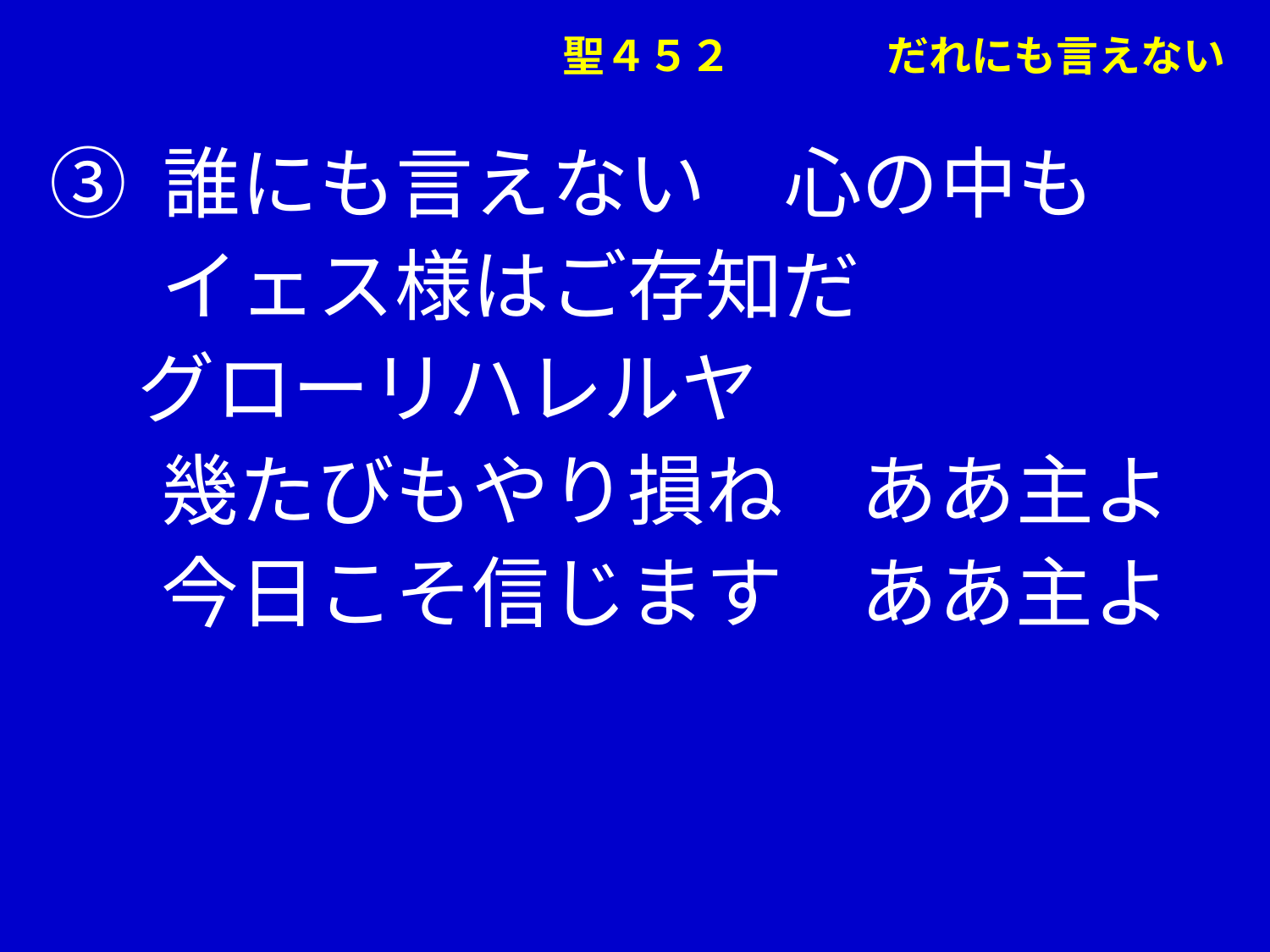

聖４５２　　だれにも言えない
③ 誰にも言えない　心の中も
　  イェス様はご存知だ
    グローリハレルヤ
　  幾たびもやり損ね　ああ主よ
　  今日こそ信じます　ああ主よ